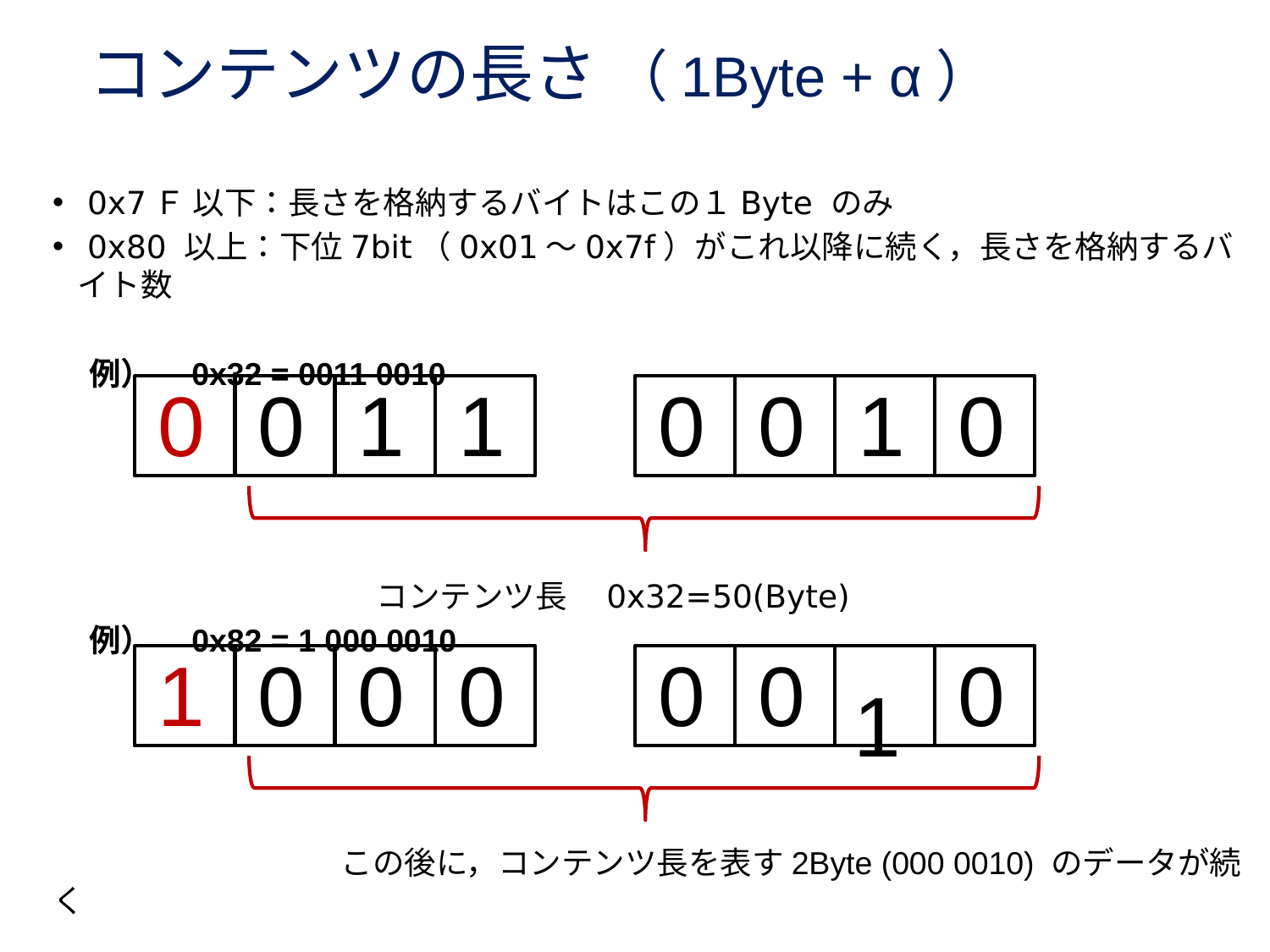

# コンテンツの長さ （1Byte + α）

 0x7Ｆ 以下：長さを格納するバイトはこの１Byte のみ
 0x80 以上：下位7bit（0x01～0x7f）がこれ以降に続く，長さを格納するバイト数

    例）　0x32 = 0011 0010

                                            コンテンツ長　0x32=50(Byte)
    例）　0x82 = 1 000 0010

                                       この後に，コンテンツ長を表す2Byte (000 0010) のデータが続く

0
0
1
1
0
0
1

0

1
0
0
0
0
0
0

1